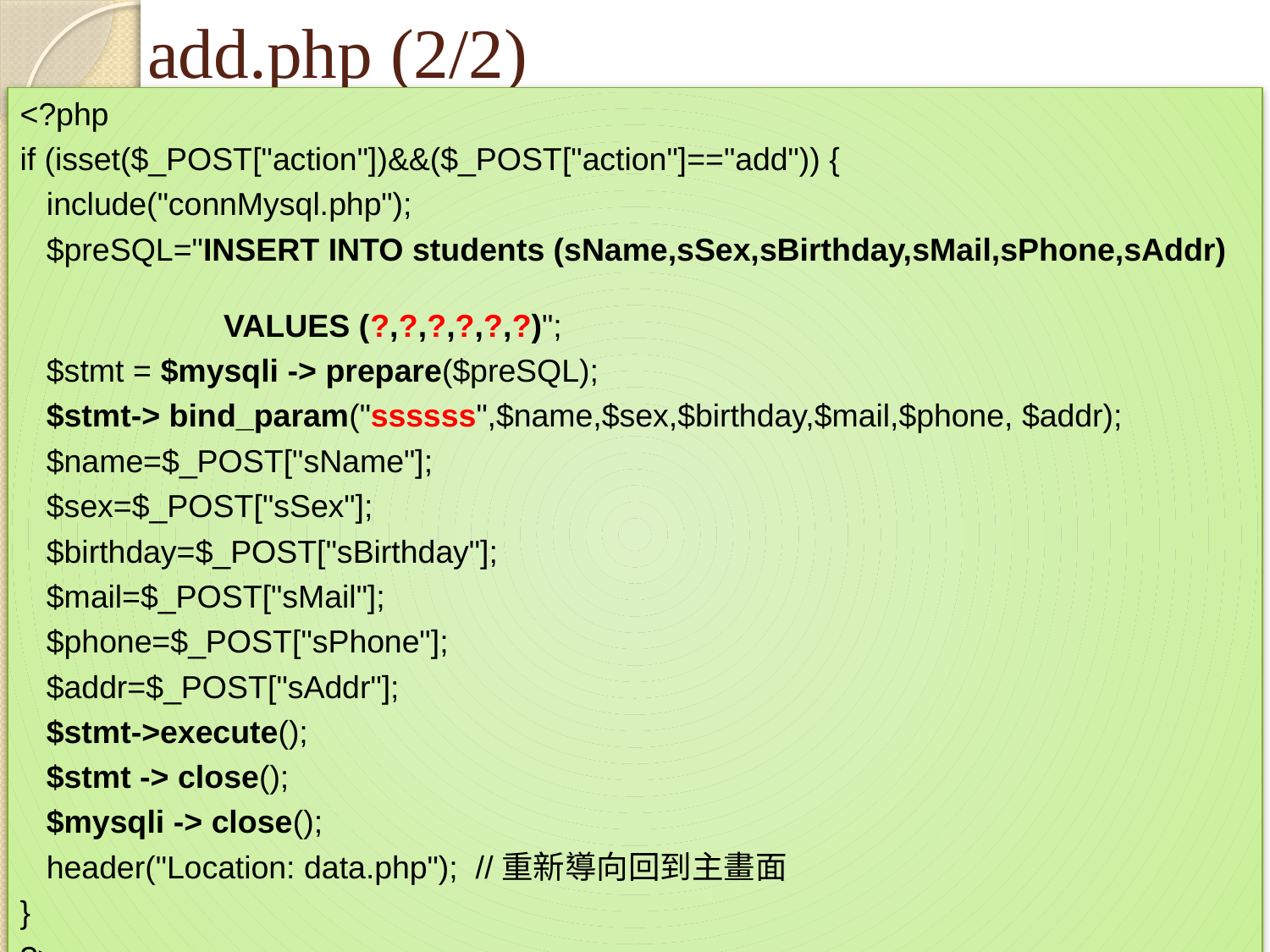

# add.php (2/2)
<?php
if (isset($_POST["action"])&&($_POST["action"]=="add")) {
   include("connMysql.php");
   $preSQL="INSERT INTO students (sName,sSex,sBirthday,sMail,sPhone,sAddr)
                       VALUES (?,?,?,?,?,?)";
   $stmt = $mysqli -> prepare($preSQL);
   $stmt-> bind_param("ssssss",$name,$sex,$birthday,$mail,$phone, $addr);
   $name=$_POST["sName"];
   $sex=$_POST["sSex"];
   $birthday=$_POST["sBirthday"];
   $mail=$_POST["sMail"];
   $phone=$_POST["sPhone"];
   $addr=$_POST["sAddr"];
   $stmt->execute();
   $stmt -> close();
   $mysqli -> close();
   header("Location: data.php");  //重新導向回到主畫面
}
?>